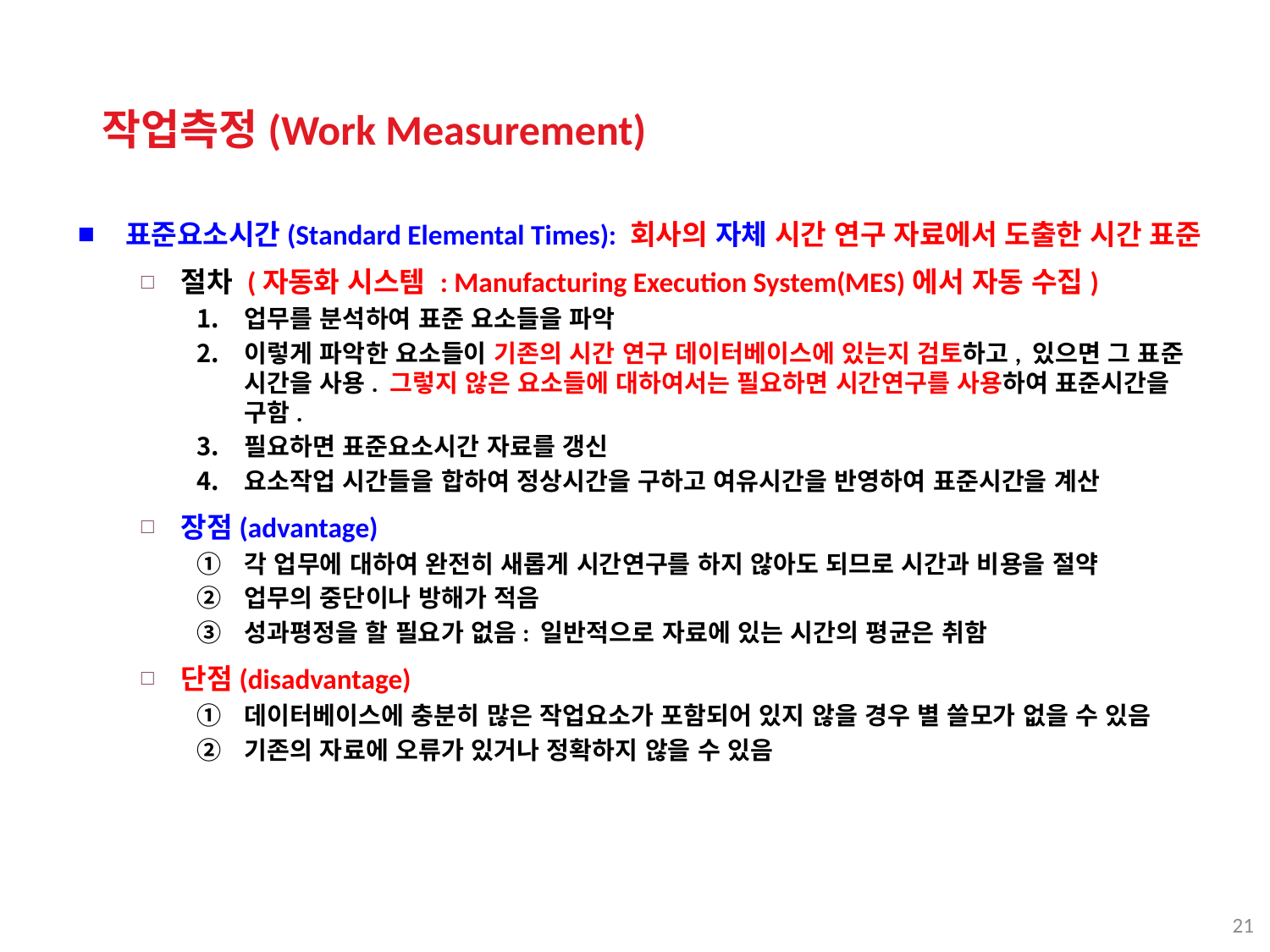

작업측정(Work Measurement)
표준요소시간(Standard Elemental Times): 회사의 자체 시간 연구 자료에서 도출한 시간 표준
절차 (자동화 시스템 : Manufacturing Execution System(MES)에서 자동 수집)
업무를 분석하여 표준 요소들을 파악
이렇게 파악한 요소들이 기존의 시간 연구 데이터베이스에 있는지 검토하고, 있으면 그 표준 시간을 사용. 그렇지 않은 요소들에 대하여서는 필요하면 시간연구를 사용하여 표준시간을 구함.
필요하면 표준요소시간 자료를 갱신
요소작업 시간들을 합하여 정상시간을 구하고 여유시간을 반영하여 표준시간을 계산
장점(advantage)
각 업무에 대하여 완전히 새롭게 시간연구를 하지 않아도 되므로 시간과 비용을 절약
업무의 중단이나 방해가 적음
성과평정을 할 필요가 없음: 일반적으로 자료에 있는 시간의 평균은 취함
단점(disadvantage)
데이터베이스에 충분히 많은 작업요소가 포함되어 있지 않을 경우 별 쓸모가 없을 수 있음
기존의 자료에 오류가 있거나 정확하지 않을 수 있음

21